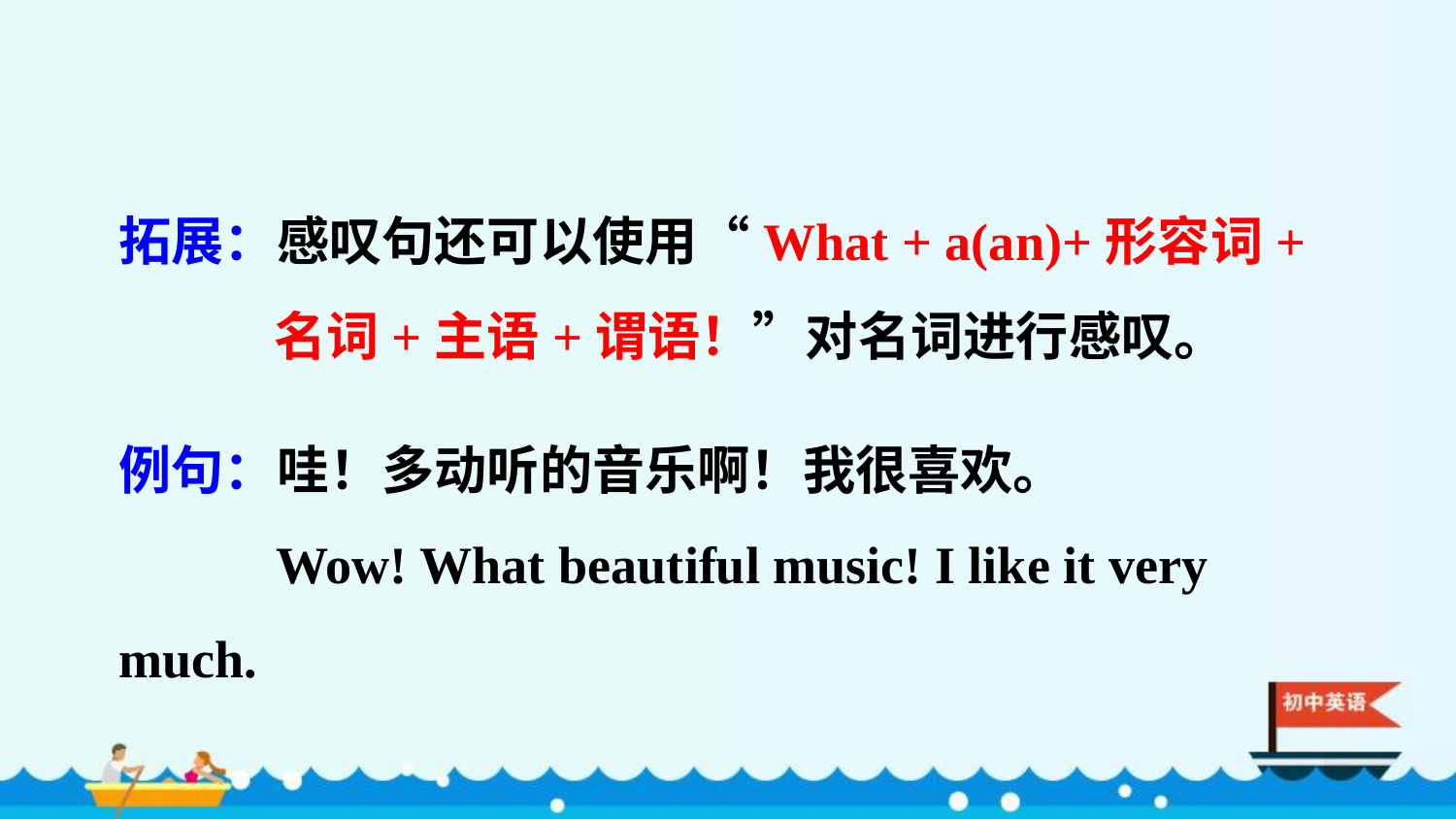

拓展：感叹句还可以使用“What + a(an)+形容词+
            名词+主语+谓语！”对名词进行感叹。
例句：哇！多动听的音乐啊！我很喜欢。
            Wow! What beautiful music! I like it very much.